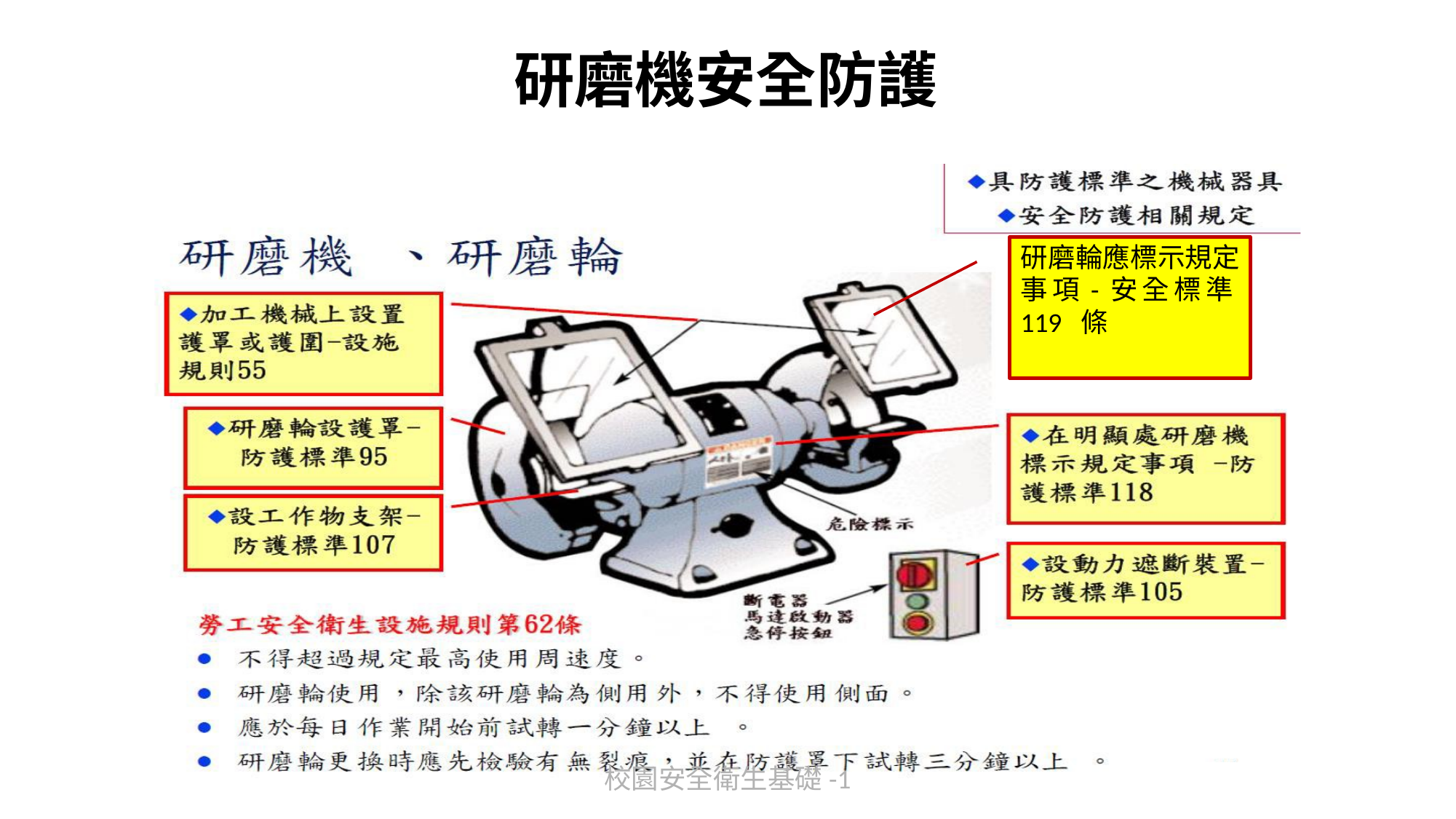

研磨機安全防護

# 研磨輪應標示規定 事項-安全標準119  條

校園安全衛生基礎-1
182